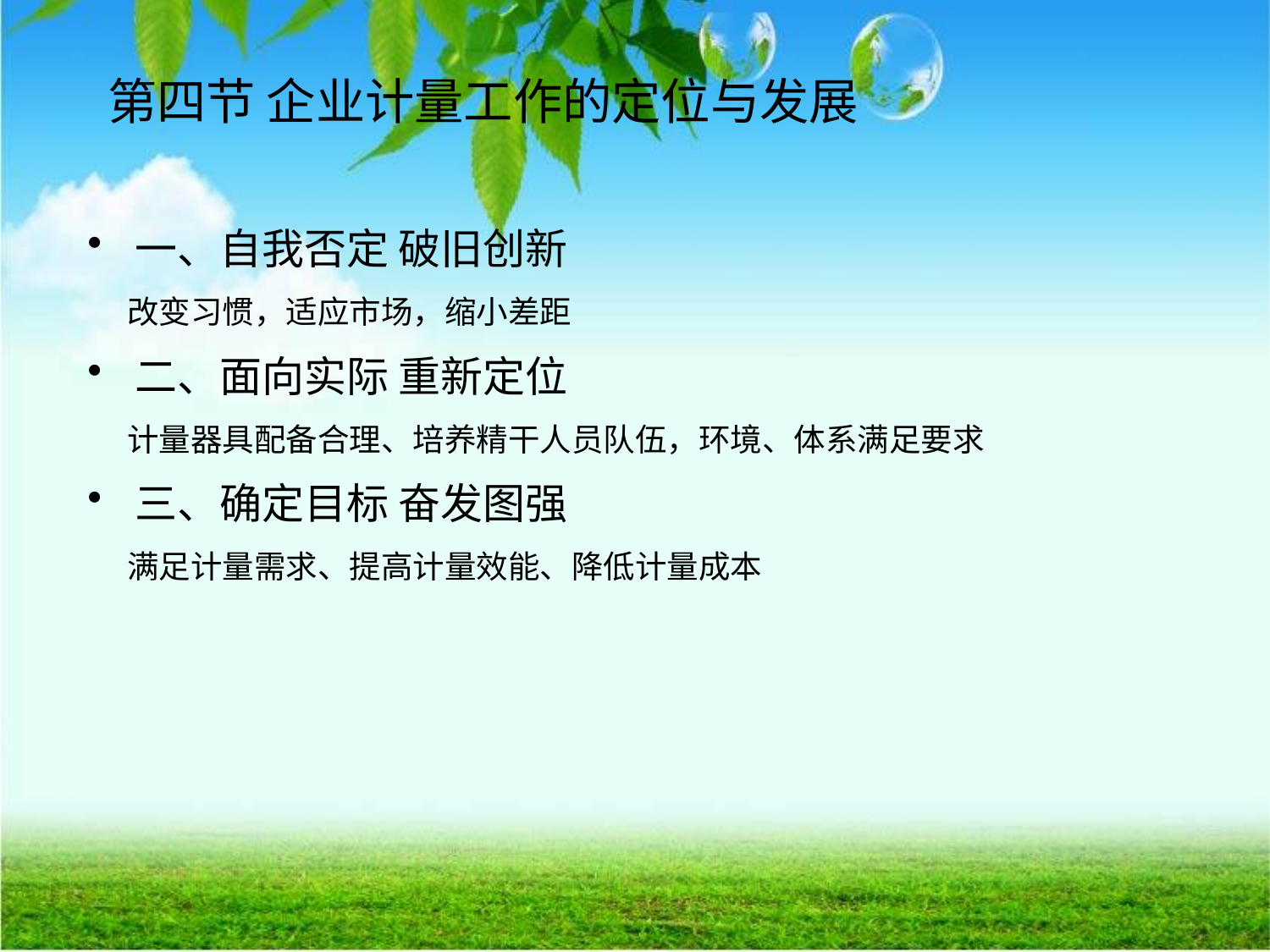

# 第四节 企业计量工作的定位与发展
一、自我否定 破旧创新
    改变习惯，适应市场，缩小差距
二、面向实际 重新定位
    计量器具配备合理、培养精干人员队伍，环境、体系满足要求
三、确定目标 奋发图强
    满足计量需求、提高计量效能、降低计量成本